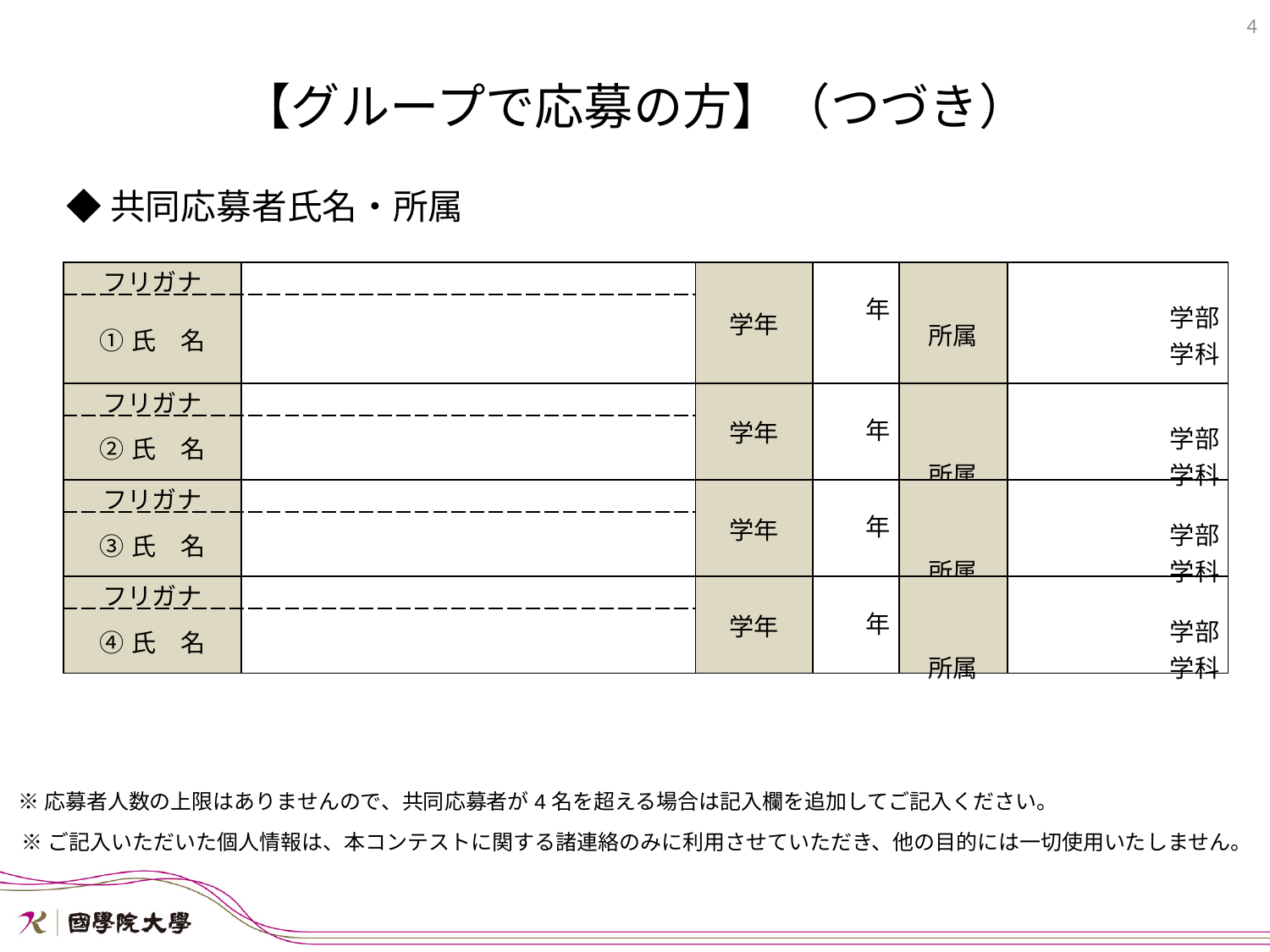

4
# 【グループで応募の方】（つづき）
◆共同応募者氏名・所属
| フリガナ |  | 学年 | 年 | 所属 | 学部 学科 |
| --- | --- | --- | --- | --- | --- |
| ①氏　名 |  |  |  |  |  |
| フリガナ |  | 学年 | 年 | 所属 | 学部 学科 |
| ②氏　名 |  |  |  |  |  |
| フリガナ |  | 学年 | 年 | 所属 | 学部 学科 |
| ③氏　名 |  |  |  |  |  |
| フリガナ |  | 学年 | 年 | 所属 | 学部 学科 |
| ④氏　名 |  |  |  |  |  |
※応募者人数の上限はありませんので、共同応募者が4名を超える場合は記入欄を追加してご記入ください。
※ご記入いただいた個人情報は、本コンテストに関する諸連絡のみに利用させていただき、他の目的には一切使用いたしません。